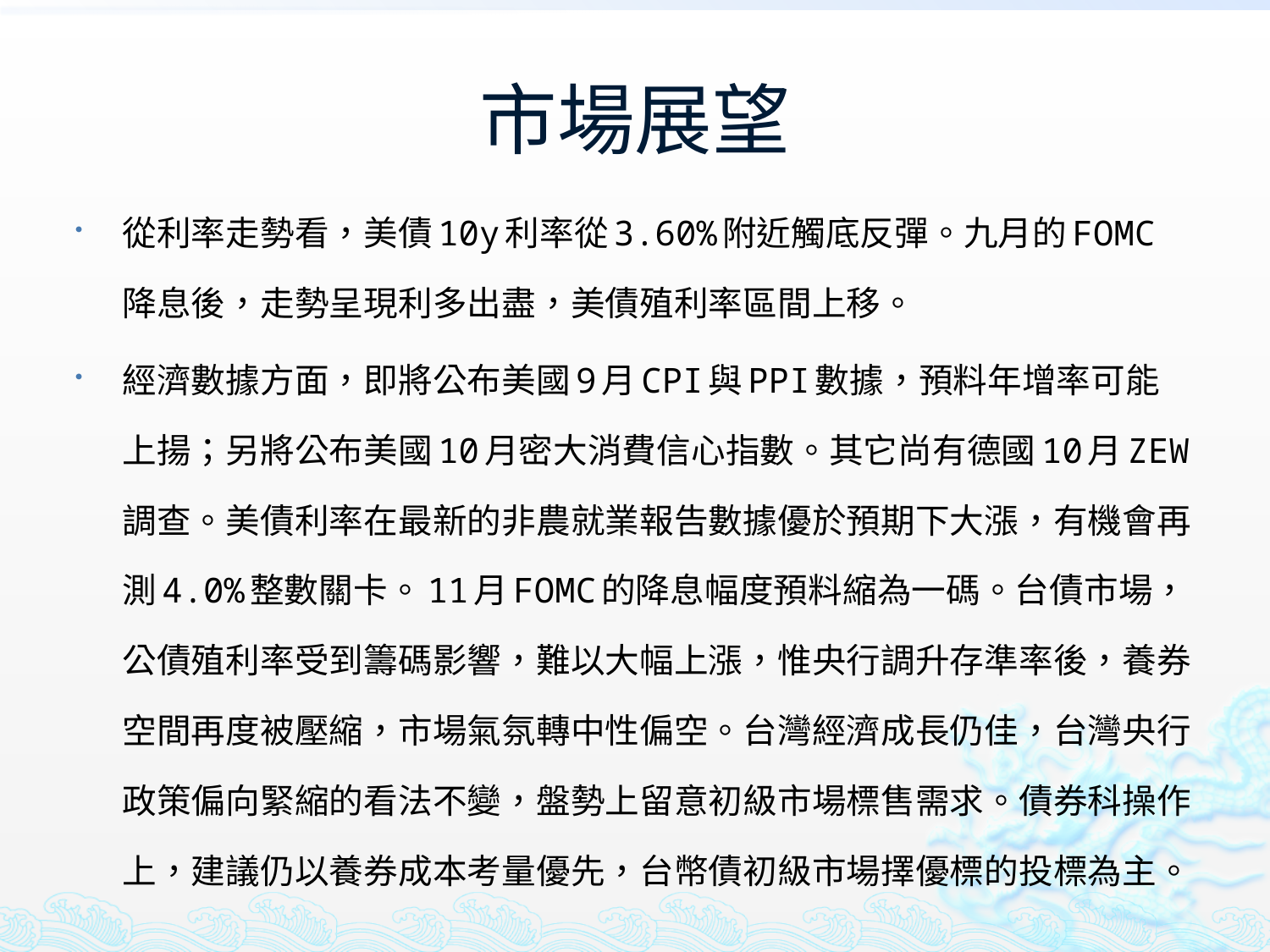

# 市場展望
從利率走勢看，美債10y利率從3.60%附近觸底反彈。九月的FOMC降息後，走勢呈現利多出盡，美債殖利率區間上移。
經濟數據方面，即將公布美國9月CPI與PPI數據，預料年增率可能上揚；另將公布美國10月密大消費信心指數。其它尚有德國10月ZEW調查。美債利率在最新的非農就業報告數據優於預期下大漲，有機會再測4.0%整數關卡。11月FOMC的降息幅度預料縮為一碼。台債市場，公債殖利率受到籌碼影響，難以大幅上漲，惟央行調升存準率後，養券空間再度被壓縮，市場氣氛轉中性偏空。台灣經濟成長仍佳，台灣央行政策偏向緊縮的看法不變，盤勢上留意初級市場標售需求。債券科操作上，建議仍以養券成本考量優先，台幣債初級市場擇優標的投標為主。